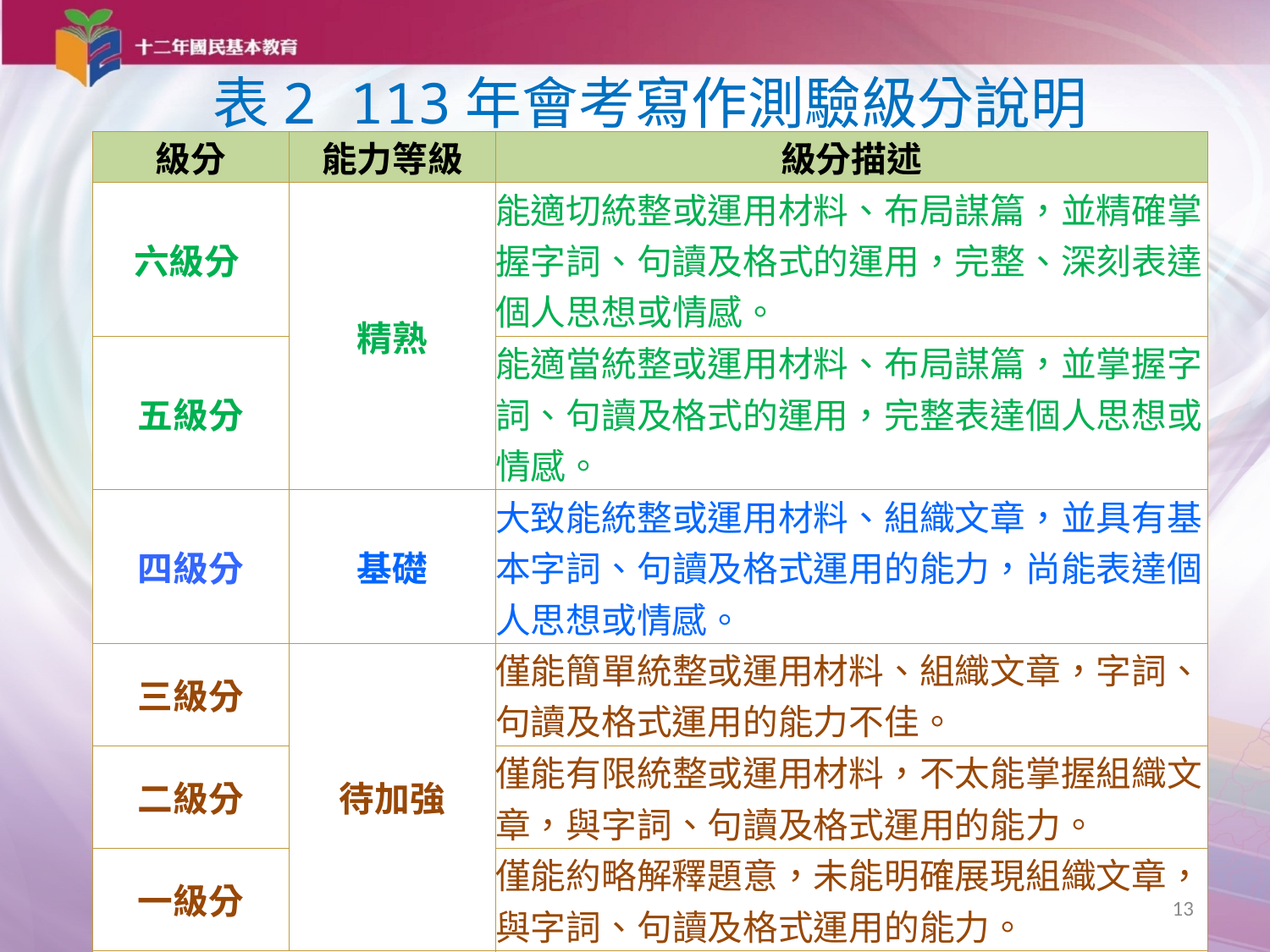

# 表2 113年會考寫作測驗級分說明
| 級分 | 能力等級 | 級分描述 |
| --- | --- | --- |
| 六級分 | 精熟 | 能適切統整或運用材料、布局謀篇，並精確掌握字詞、句讀及格式的運用，完整、深刻表達個人思想或情感。 |
| 五級分 |  | 能適當統整或運用材料、布局謀篇，並掌握字詞、句讀及格式的運用，完整表達個人思想或情感。 |
| 四級分 | 基礎 | 大致能統整或運用材料、組織文章，並具有基本字詞、句讀及格式運用的能力，尚能表達個人思想或情感。 |
| 三級分 | 待加強 | 僅能簡單統整或運用材料、組織文章，字詞、句讀及格式運用的能力不佳。 |
| 二級分 |  | 僅能有限統整或運用材料，不太能掌握組織文章，與字詞、句讀及格式運用的能力。 |
| 一級分 |  | 僅能約略解釋題意，未能明確展現組織文章，與字詞、句讀及格式運用的能力。 |
| 零級分 |  | 無法判斷其寫作能力，包含：完全離題、只訂題目、僅抄寫題目或題幹內容、使用詩歌體、空白卷。 |
13